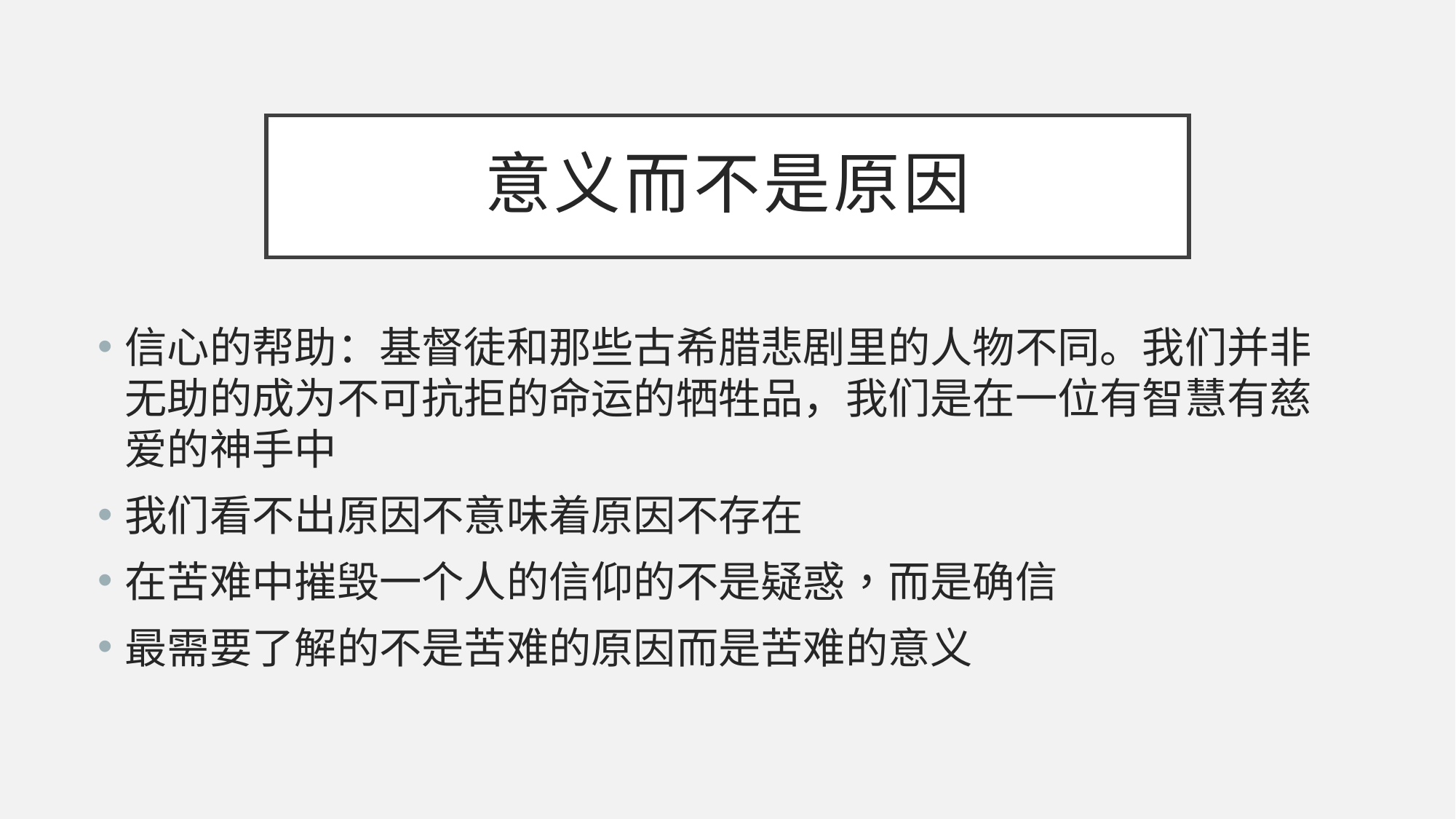

# 意义而不是原因
信心的帮助：基督徒和那些古希腊悲剧里的人物不同。我们并非无助的成为不可抗拒的命运的牺牲品，我们是在一位有智慧有慈爱的神手中
我们看不出原因不意味着原因不存在
在苦难中摧毁一个人的信仰的不是疑惑，而是确信
最需要了解的不是苦难的原因而是苦难的意义